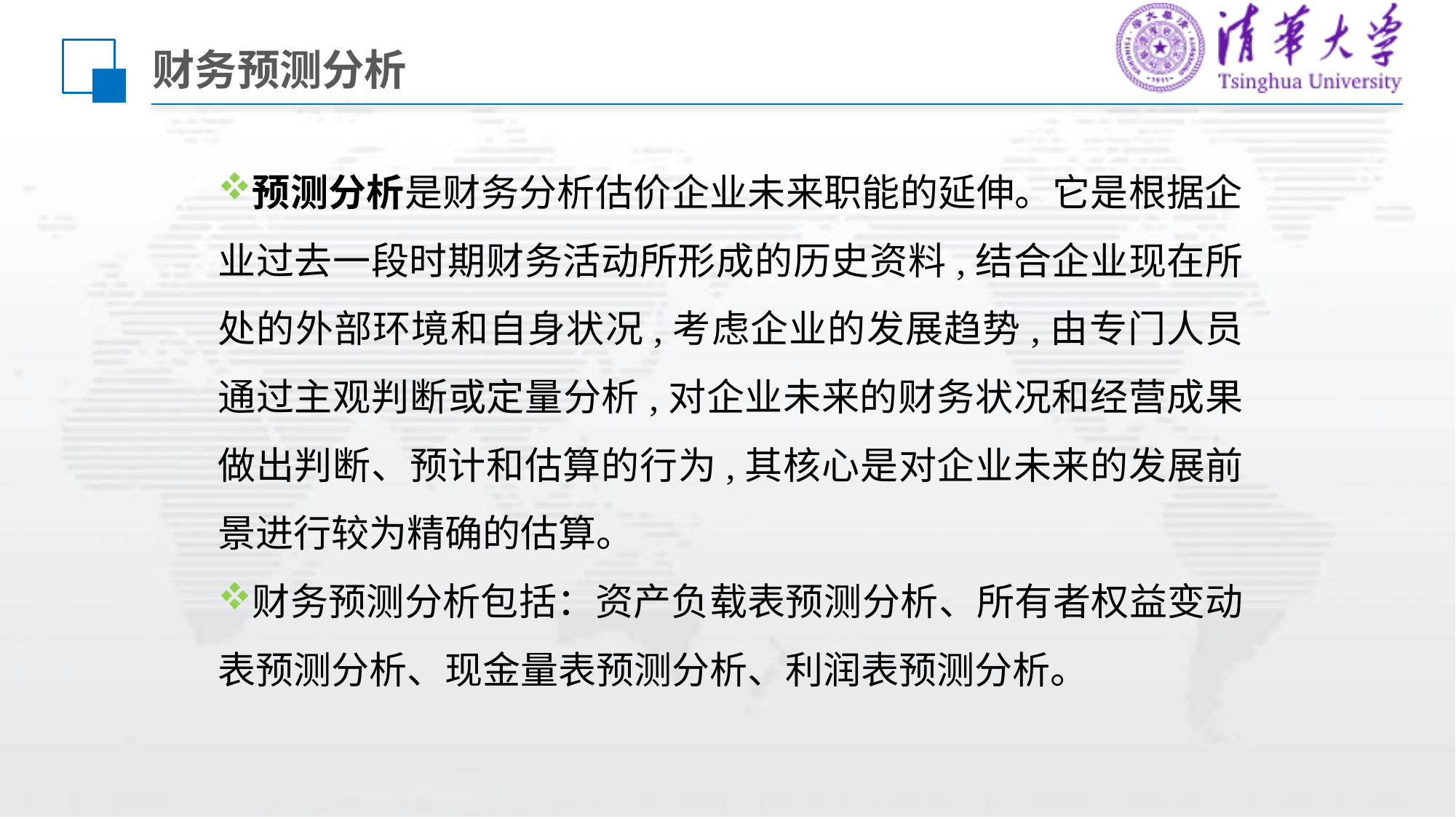

# 财务预测分析
预测分析是财务分析估价企业未来职能的延伸。它是根据企业过去一段时期财务活动所形成的历史资料,结合企业现在所处的外部环境和自身状况,考虑企业的发展趋势,由专门人员通过主观判断或定量分析,对企业未来的财务状况和经营成果做出判断、预计和估算的行为,其核心是对企业未来的发展前景进行较为精确的估算。
财务预测分析包括：资产负载表预测分析、所有者权益变动表预测分析、现金量表预测分析、利润表预测分析。